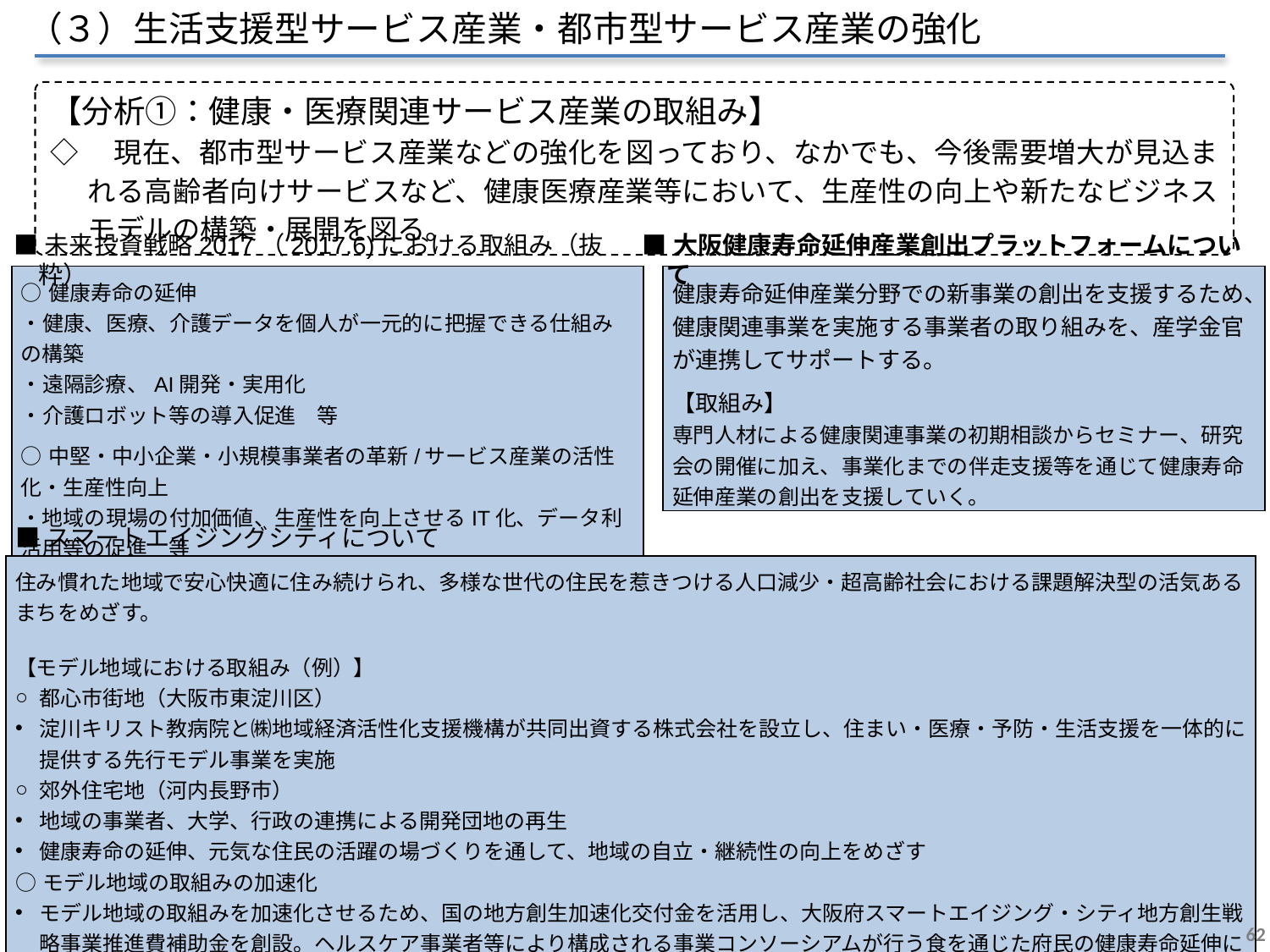

（３）生活支援型サービス産業・都市型サービス産業の強化
【分析①：健康・医療関連サービス産業の取組み】
◇　現在、都市型サービス産業などの強化を図っており、なかでも、今後需要増大が見込まれる高齢者向けサービスなど、健康医療産業等において、生産性の向上や新たなビジネスモデルの構築・展開を図る。
■大阪健康寿命延伸産業創出プラットフォームについて
■未来投資戦略2017（2017.6)における取組み（抜粋）
| 健康寿命延伸産業分野での新事業の創出を支援するため、健康関連事業を実施する事業者の取り組みを、産学金官が連携してサポートする。 【取組み】 専門人材による健康関連事業の初期相談からセミナー、研究会の開催に加え、事業化までの伴走支援等を通じて健康寿命延伸産業の創出を支援していく。 |
| --- |
| ○健康寿命の延伸 ・健康、医療、介護データを個人が一元的に把握できる仕組みの構築 ・遠隔診療、AI開発・実用化 ・介護ロボット等の導入促進　等 ○中堅・中小企業・小規模事業者の革新/サービス産業の活性化・生産性向上 ・地域の現場の付加価値、生産性を向上させるIT化、データ利活用等の促進　等 |
| --- |
■スマートエイジングシティについて
| 住み慣れた地域で安心快適に住み続けられ、多様な世代の住民を惹きつける人口減少・超高齢社会における課題解決型の活気あるまちをめざす。 【モデル地域における取組み（例）】 都心市街地（大阪市東淀川区） 淀川キリスト教病院と㈱地域経済活性化支援機構が共同出資する株式会社を設立し、住まい・医療・予防・生活支援を一体的に提供する先行モデル事業を実施 郊外住宅地（河内長野市） 地域の事業者、大学、行政の連携による開発団地の再生 健康寿命の延伸、元気な住民の活躍の場づくりを通して、地域の自立・継続性の向上をめざす ○モデル地域の取組みの加速化 モデル地域の取組みを加速化させるため、国の地方創生加速化交付金を活用し、大阪府スマートエイジング・シティ地方創生戦略事業推進費補助金を創設。ヘルスケア事業者等により構成される事業コンソーシアムが行う食を通じた府民の健康寿命延伸に取り組む事業に対する補助を実施 |
| --- |
62